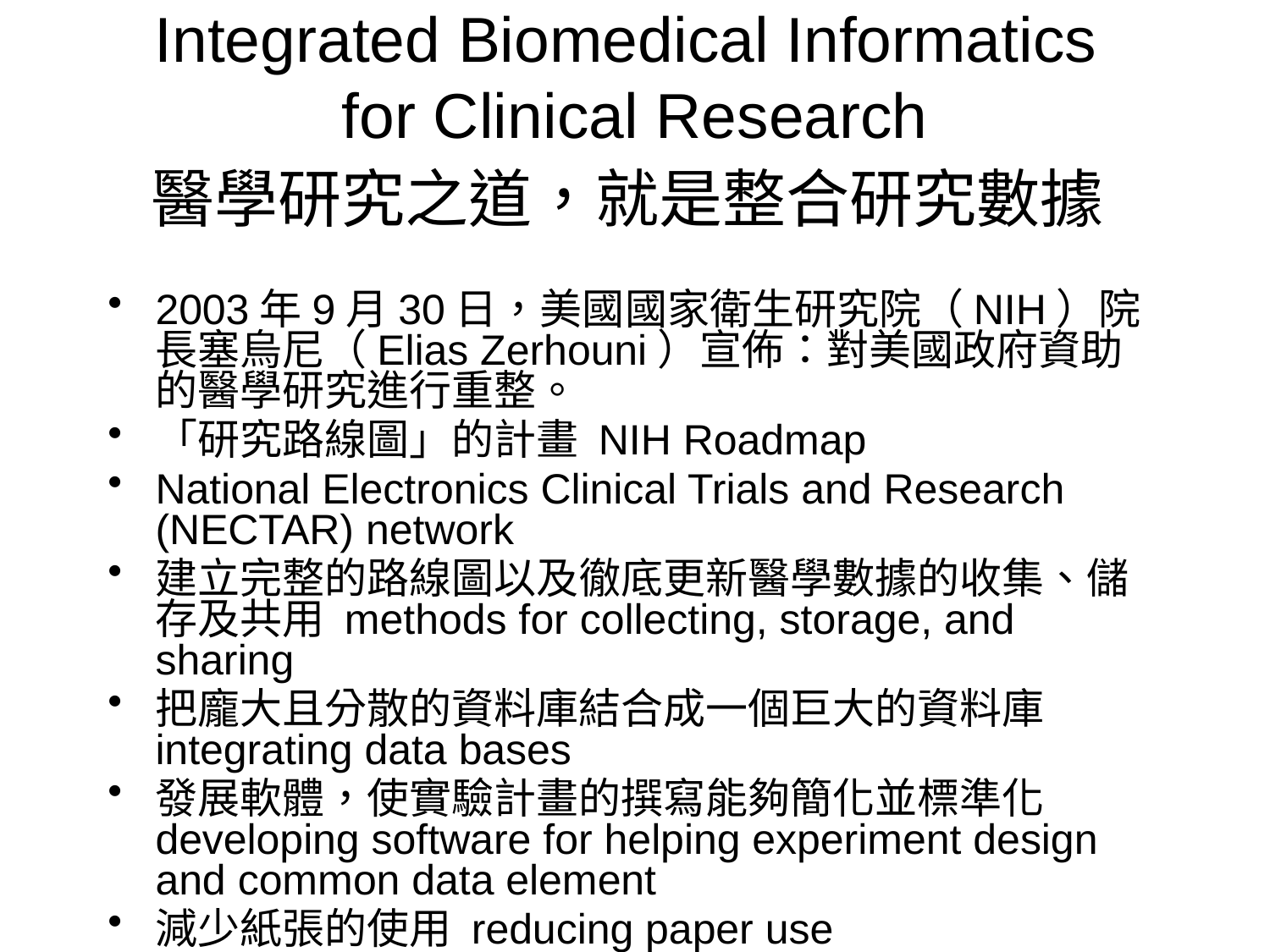

# Integrated Biomedical Informatics for Clinical Research 醫學研究之道，就是整合研究數據
2003年9月30日，美國國家衛生研究院（NIH）院長塞烏尼（Elias Zerhouni）宣佈：對美國政府資助的醫學研究進行重整。
「研究路線圖」的計畫 NIH Roadmap
National Electronics Clinical Trials and Research (NECTAR) network
建立完整的路線圖以及徹底更新醫學數據的收集、儲存及共用 methods for collecting, storage, and sharing
把龐大且分散的資料庫結合成一個巨大的資料庫 integrating data bases
發展軟體，使實驗計畫的撰寫能夠簡化並標準化 developing software for helping experiment design and common data element
減少紙張的使用 reducing paper use